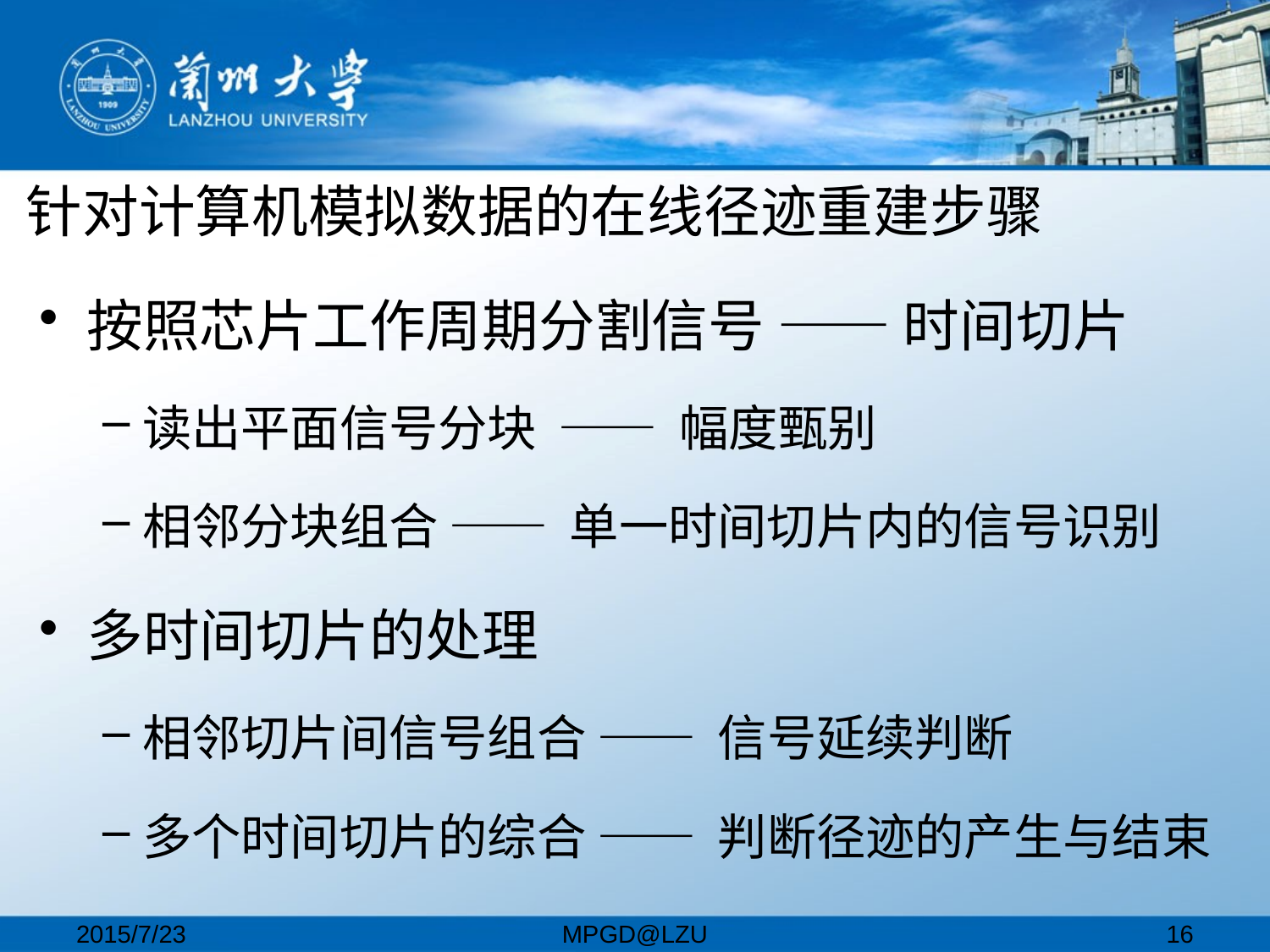

# 针对计算机模拟数据的在线径迹重建步骤
按照芯片工作周期分割信号 —— 时间切片
读出平面信号分块  ——  幅度甄别
相邻分块组合 ——  单一时间切片内的信号识别
多时间切片的处理
相邻切片间信号组合 ——  信号延续判断
多个时间切片的综合 ——  判断径迹的产生与结束
2015/7/23
MPGD@LZU
16